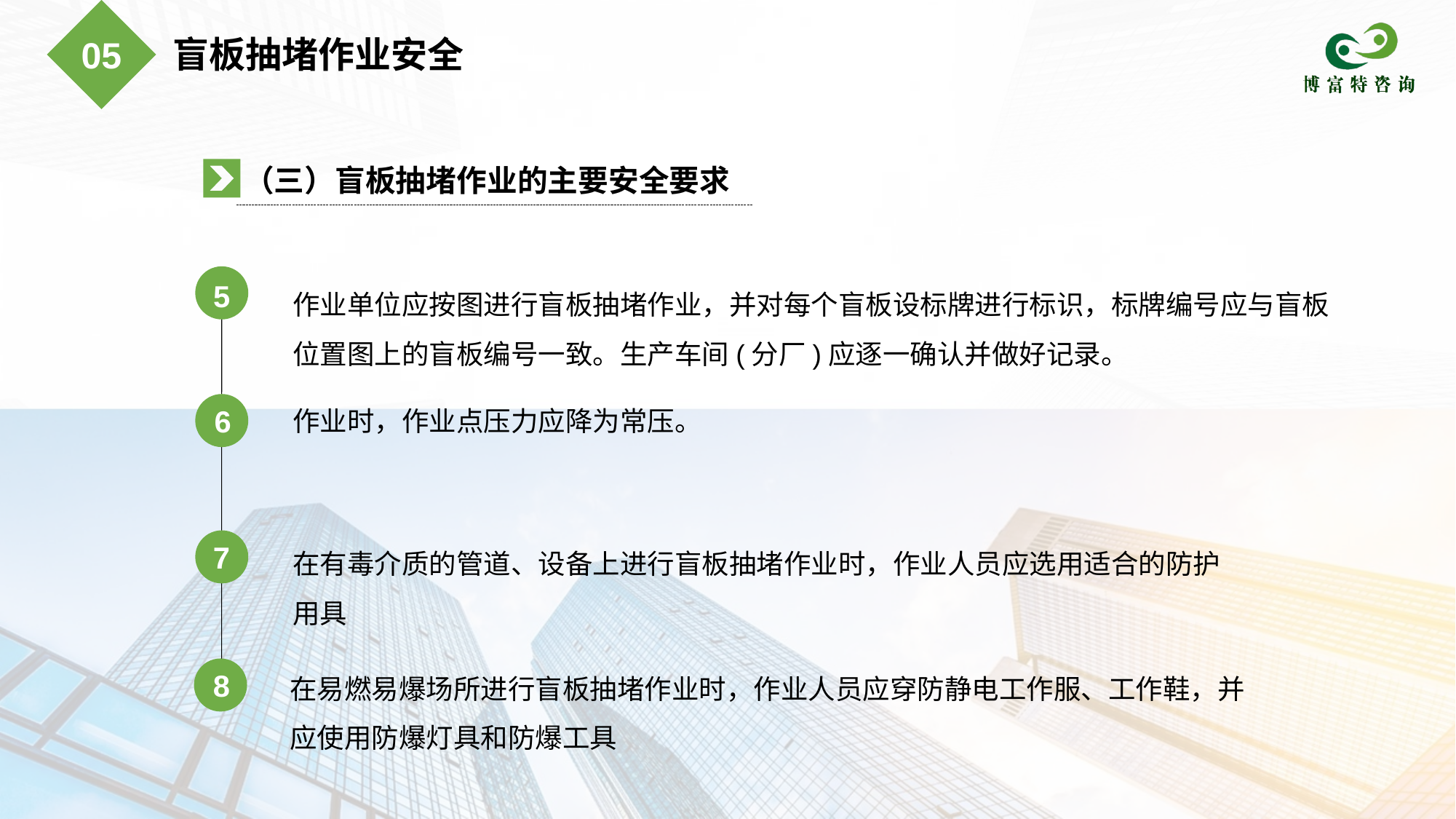

盲板抽堵作业安全
05
（三）盲板抽堵作业的主要安全要求

作业单位应按图进行盲板抽堵作业，并对每个盲板设标牌进行标识，标牌编号应与盲板位置图上的盲板编号一致。生产车间(分厂)应逐一确认并做好记录。

5

6
作业时，作业点压力应降为常压。
在有毒介质的管道、设备上进行盲板抽堵作业时，作业人员应选用适合的防护用具

7
在易燃易爆场所进行盲板抽堵作业时，作业人员应穿防静电工作服、工作鞋，并应使用防爆灯具和防爆工具

8